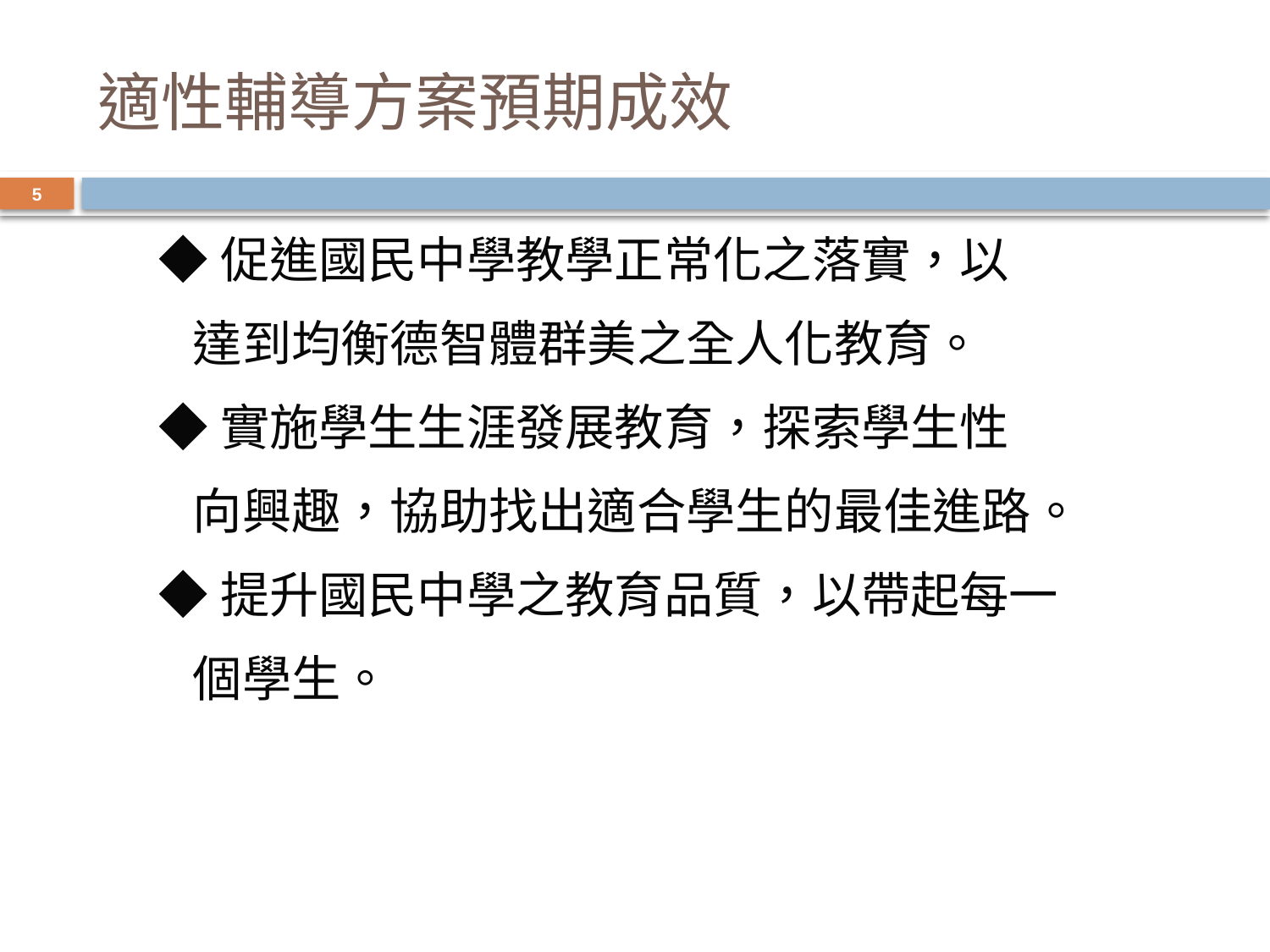

# 適性輔導方案預期成效
5
◆促進國民中學教學正常化之落實，以
  達到均衡德智體群美之全人化教育。
◆實施學生生涯發展教育，探索學生性
  向興趣，協助找出適合學生的最佳進路。
◆提升國民中學之教育品質，以帶起每一
  個學生。